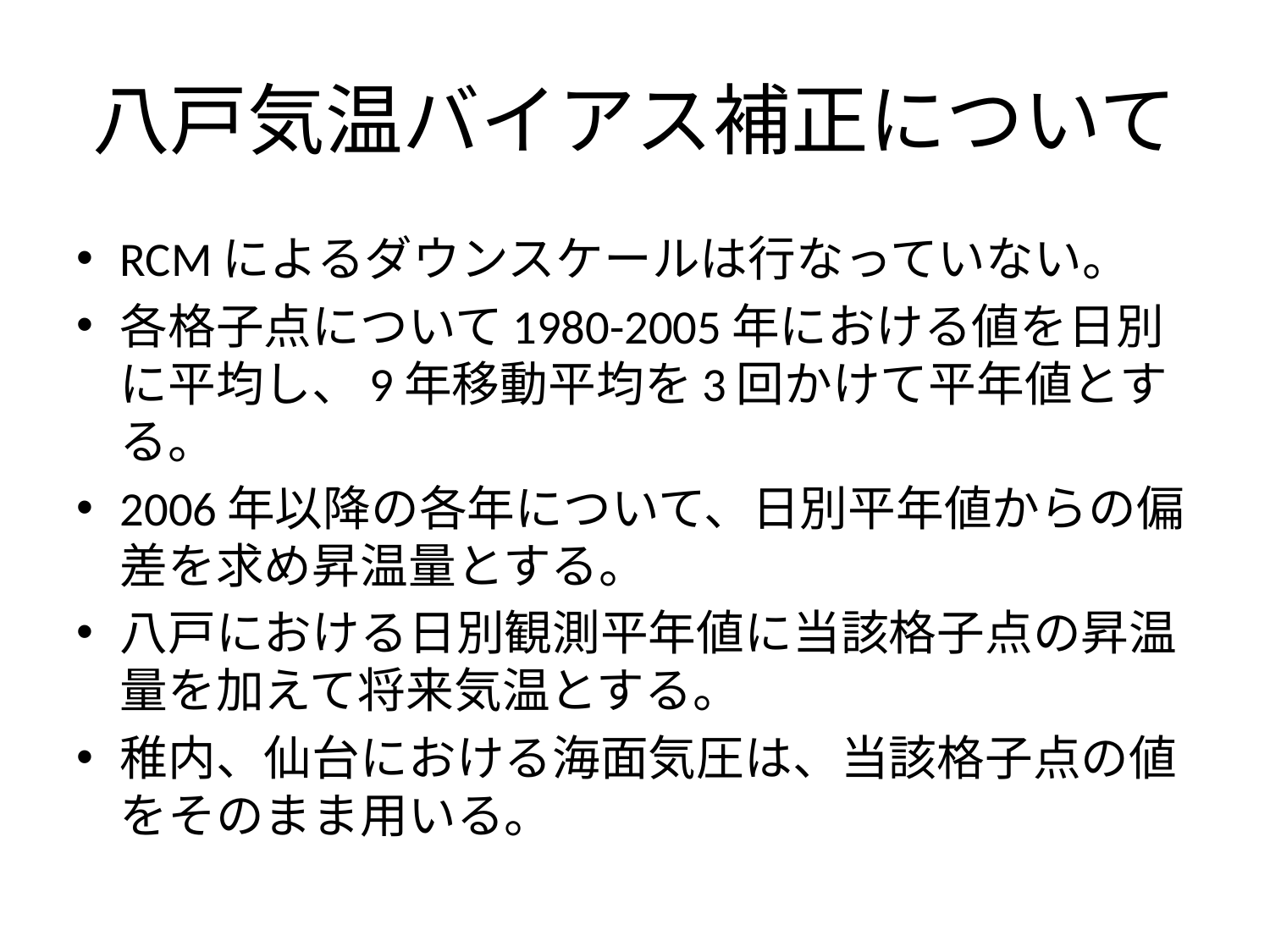

# 八戸気温バイアス補正について
RCMによるダウンスケールは行なっていない。
各格子点について1980-2005年における値を日別に平均し、9年移動平均を3回かけて平年値とする。
2006年以降の各年について、日別平年値からの偏差を求め昇温量とする。
八戸における日別観測平年値に当該格子点の昇温量を加えて将来気温とする。
稚内、仙台における海面気圧は、当該格子点の値をそのまま用いる。